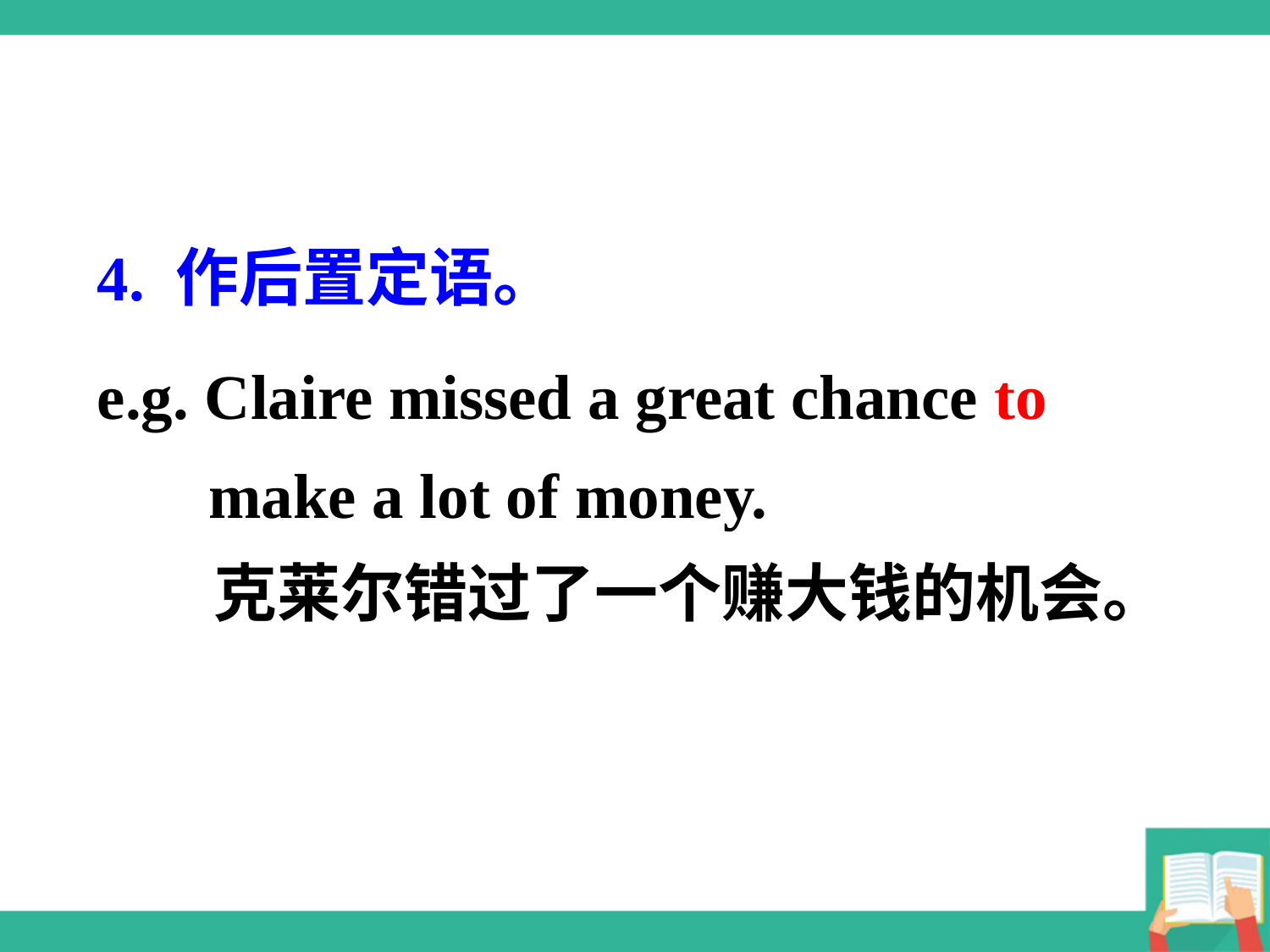

4. 作后置定语。
e.g. Claire missed a great chance to
       make a lot of money.
       克莱尔错过了一个赚大钱的机会。